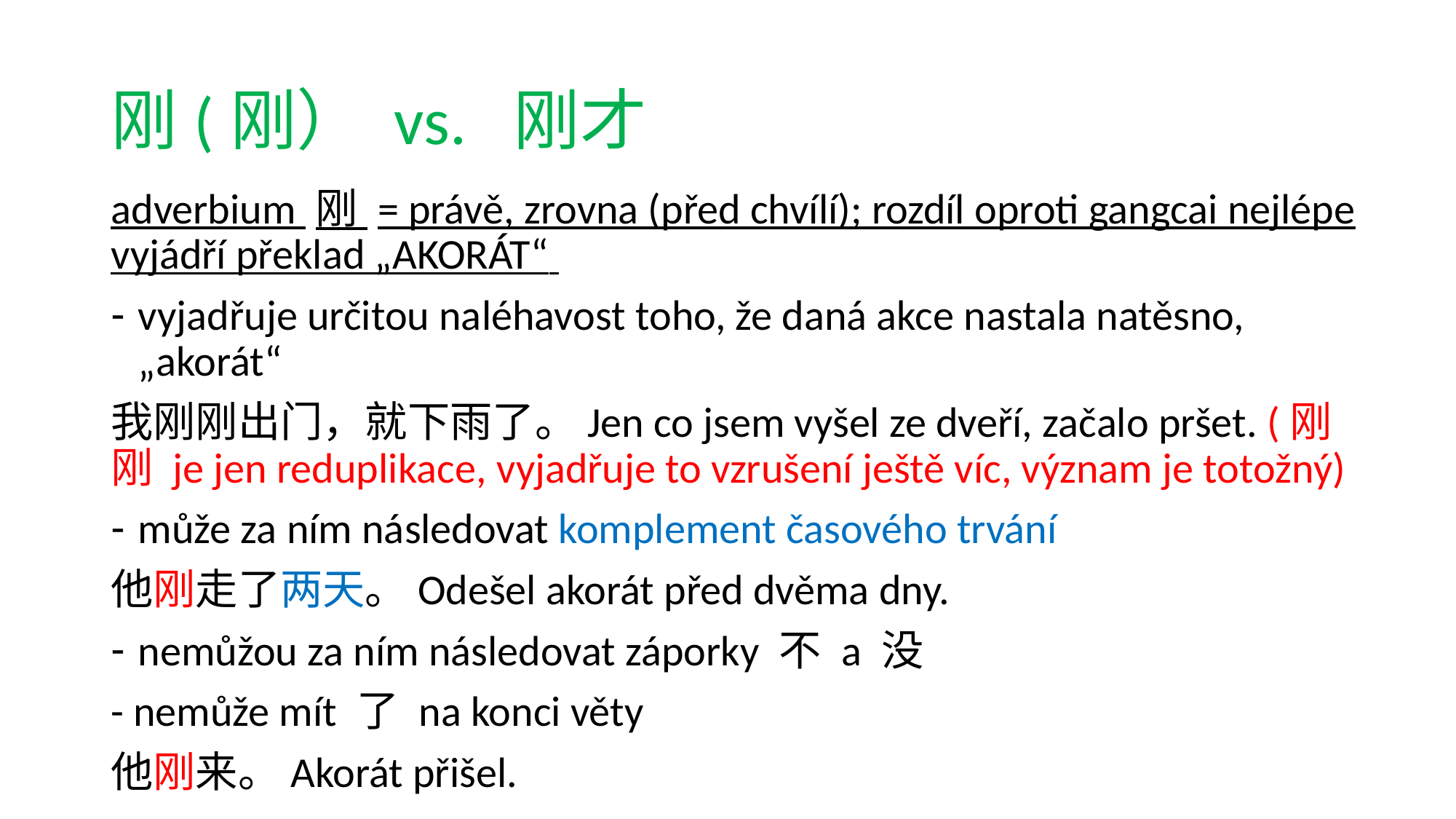

# 刚(刚） vs.  刚才
adverbium 刚 = právě, zrovna (před chvílí); rozdíl oproti gangcai nejlépe vyjádří překlad „AKORÁT“
vyjadřuje určitou naléhavost toho, že daná akce nastala natěsno, „akorát“
我刚刚出门，就下雨了。Jen co jsem vyšel ze dveří, začalo pršet. (刚刚 je jen reduplikace, vyjadřuje to vzrušení ještě víc, význam je totožný)
může za ním následovat komplement časového trvání
他刚走了两天。Odešel akorát před dvěma dny.
nemůžou za ním následovat záporky 不 a 没
- nemůže mít 了 na konci věty
他刚来。Akorát přišel.